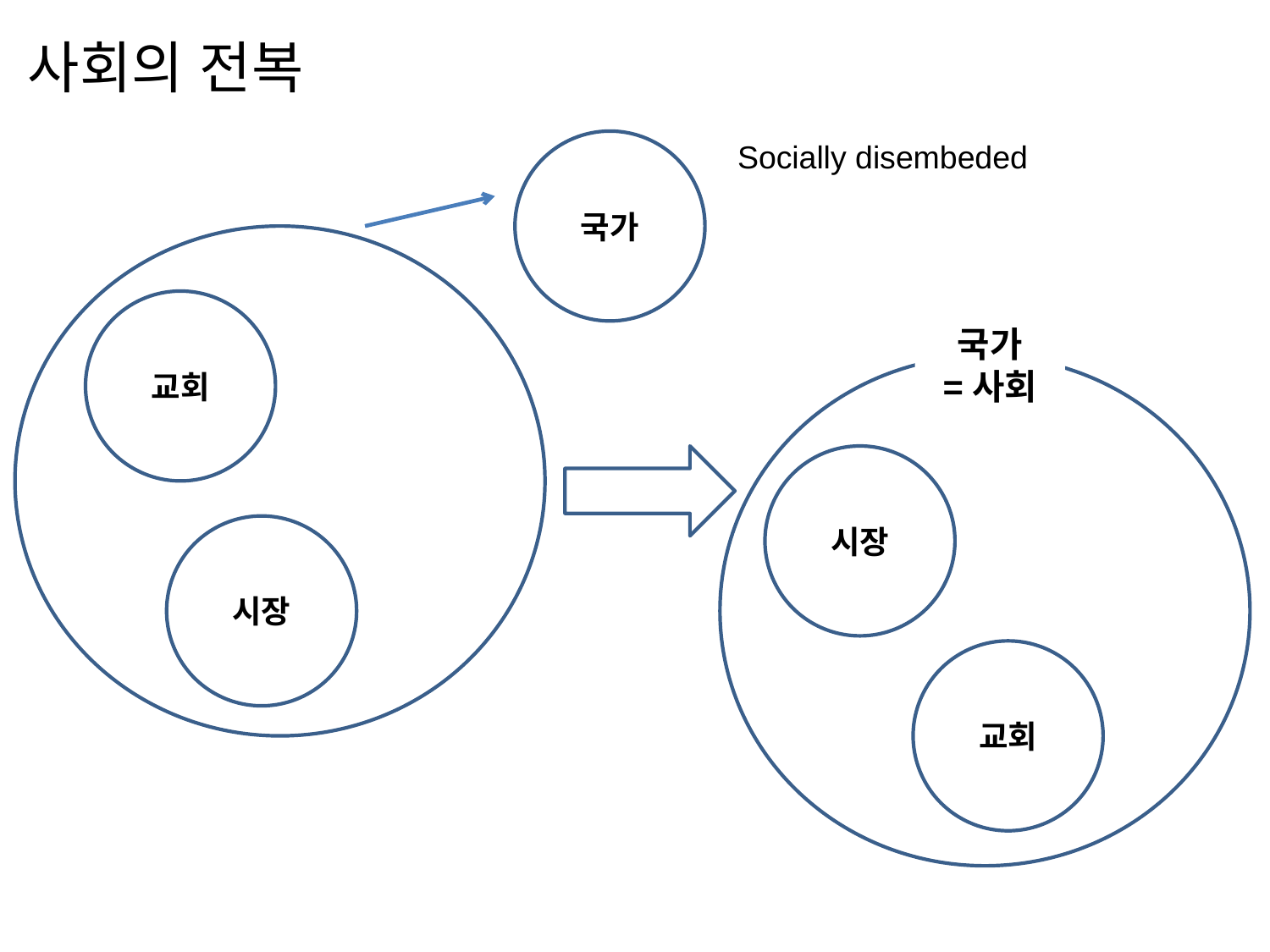

# 사회의 전복
국가
Socially disembeded

교회
국가
=사회

시장
시장
교회